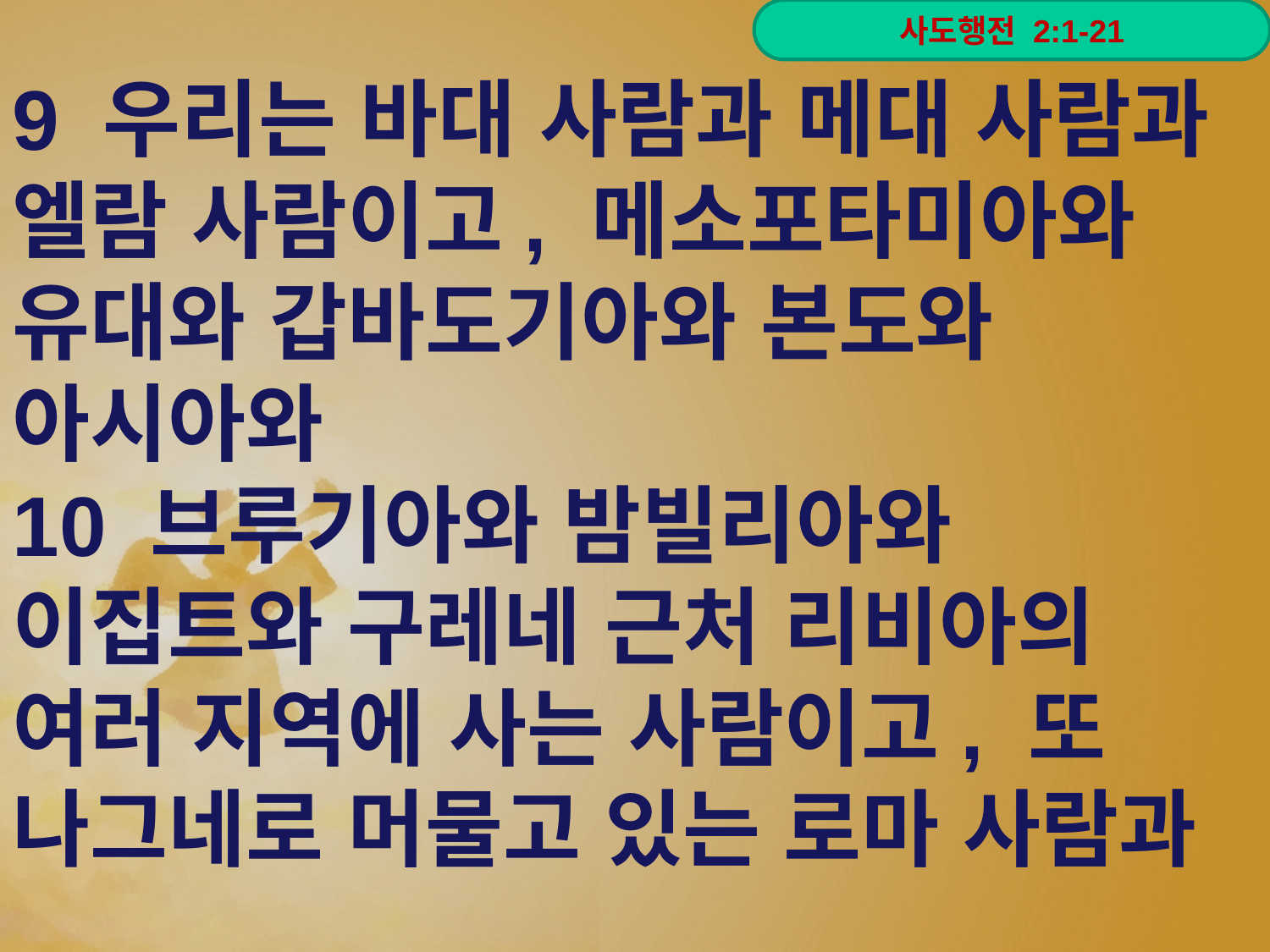

9 우리는 바대 사람과 메대 사람과 엘람 사람이고, 메소포타미아와 유대와 갑바도기아와 본도와 아시아와
10 브루기아와 밤빌리아와 이집트와 구레네 근처 리비아의 여러 지역에 사는 사람이고, 또 나그네로 머물고 있는 로마 사람과
사도행전 2:1-21